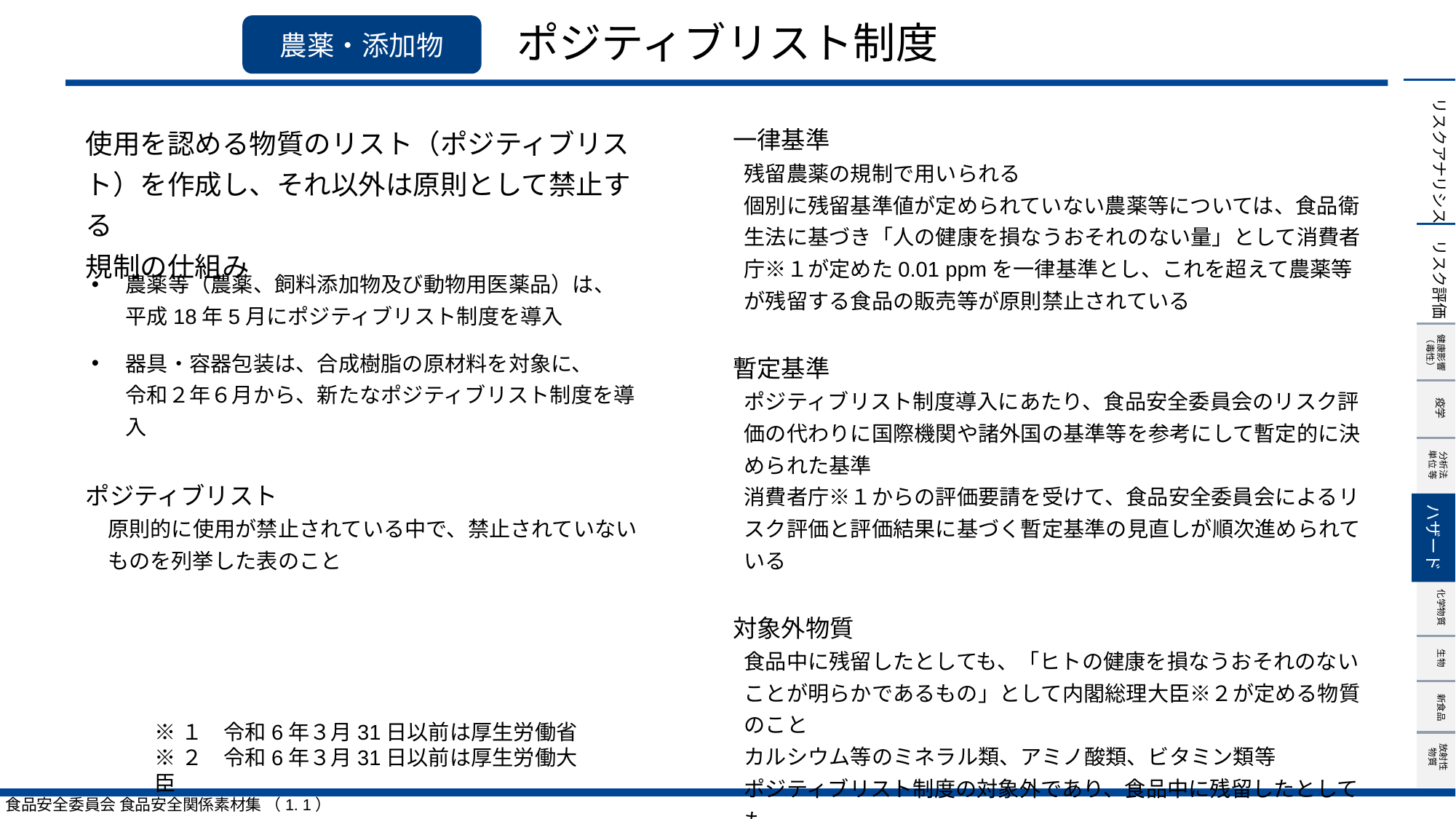

# ポジティブリスト制度
農薬・添加物
一律基準
残留農薬の規制で用いられる
個別に残留基準値が定められていない農薬等については、食品衛生法に基づき「人の健康を損なうおそれのない量」として消費者庁※１が定めた0.01 ppmを一律基準とし、これを超えて農薬等が残留する食品の販売等が原則禁止されている

暫定基準
ポジティブリスト制度導入にあたり、食品安全委員会のリスク評価の代わりに国際機関や諸外国の基準等を参考にして暫定的に決められた基準
消費者庁※１からの評価要請を受けて、食品安全委員会によるリスク評価と評価結果に基づく暫定基準の見直しが順次進められている

対象外物質
食品中に残留したとしても、「ヒトの健康を損なうおそれのないことが明らかであるもの」として内閣総理大臣※２が定める物質のこと
カルシウム等のミネラル類、アミノ酸類、ビタミン類等
ポジティブリスト制度の対象外であり、食品中に残留したとしても
一律基準は適用されない
使用を認める物質のリスト（ポジティブリスト）を作成し、それ以外は原則として禁止する
規制の仕組み

ポジティブリスト
原則的に使用が禁止されている中で、禁止されていないものを列挙した表のこと
農薬等（農薬、飼料添加物及び動物用医薬品）は、
平成18年5月にポジティブリスト制度を導入
器具・容器包装は、合成樹脂の原材料を対象に、
令和２年６月から、新たなポジティブリスト制度を導入
ハザード
※１　令和6年３月31日以前は厚生労働省
※２　令和6年３月31日以前は厚生労働大臣